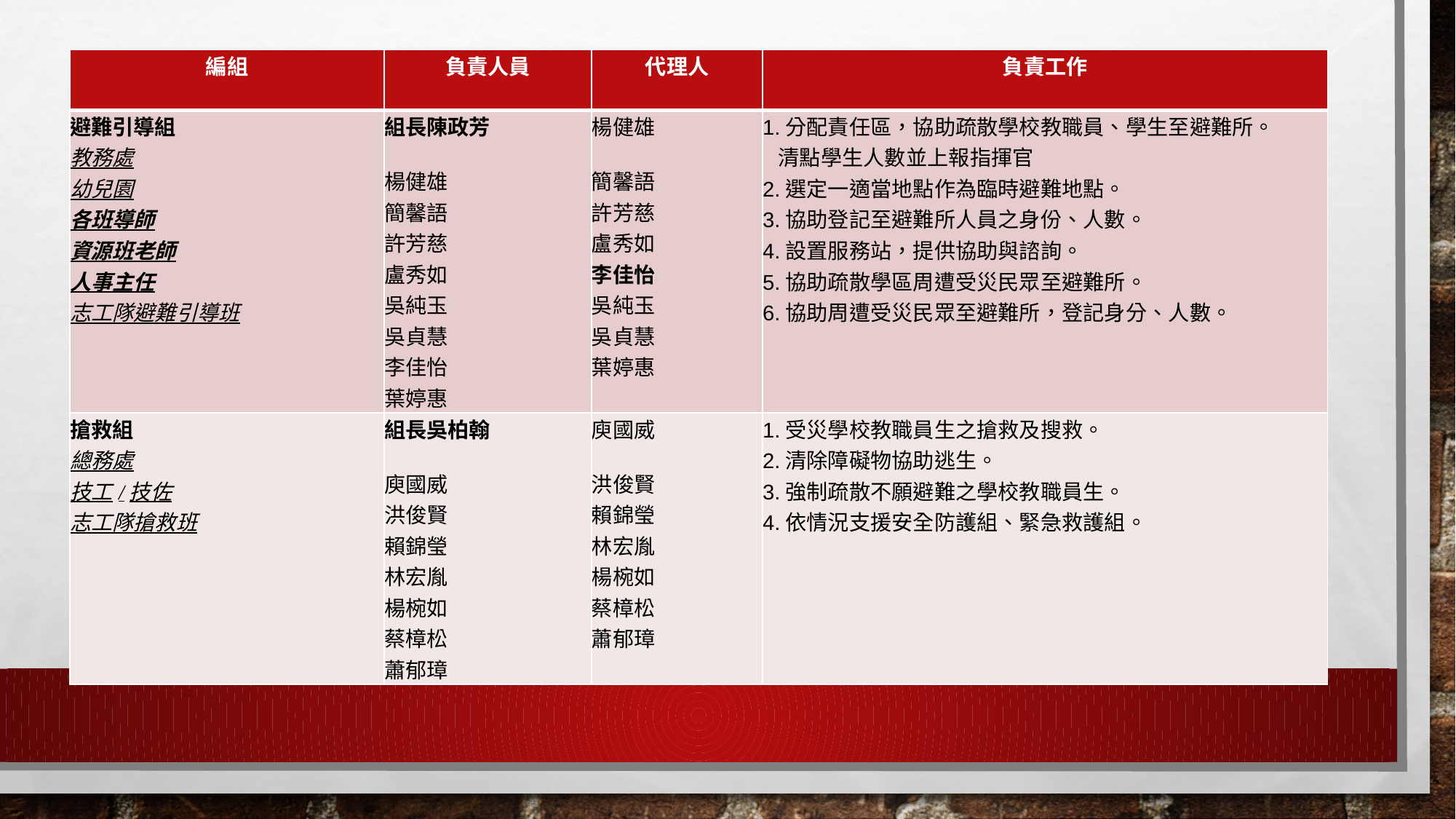

| 編組 | 負責人員 | 代理人 | 負責工作 |
| --- | --- | --- | --- |
| 避難引導組 教務處 幼兒園 各班導師 資源班老師 人事主任 志工隊避難引導班 | 組長陳政芳   楊健雄 簡馨語 許芳慈 盧秀如 吳純玉 吳貞慧 李佳怡 葉婷惠 | 楊健雄   簡馨語 許芳慈 盧秀如 李佳怡 吳純玉 吳貞慧 葉婷惠 | 1.分配責任區，協助疏散學校教職員、學生至避難所。 清點學生人數並上報指揮官 2.選定一適當地點作為臨時避難地點。 3.協助登記至避難所人員之身份、人數。 4.設置服務站，提供協助與諮詢。 5.協助疏散學區周遭受災民眾至避難所。 6.協助周遭受災民眾至避難所，登記身分、人數。 |
| 搶救組 總務處 技工/技佐 志工隊搶救班 | 組長吳柏翰   庾國威 洪俊賢 賴錦瑩 林宏胤 楊椀如 蔡樟松 蕭郁璋 | 庾國威   洪俊賢 賴錦瑩 林宏胤 楊椀如 蔡樟松 蕭郁璋 | 1.受災學校教職員生之搶救及搜救。 2.清除障礙物協助逃生。 3.強制疏散不願避難之學校教職員生。 4.依情況支援安全防護組、緊急救護組。 |